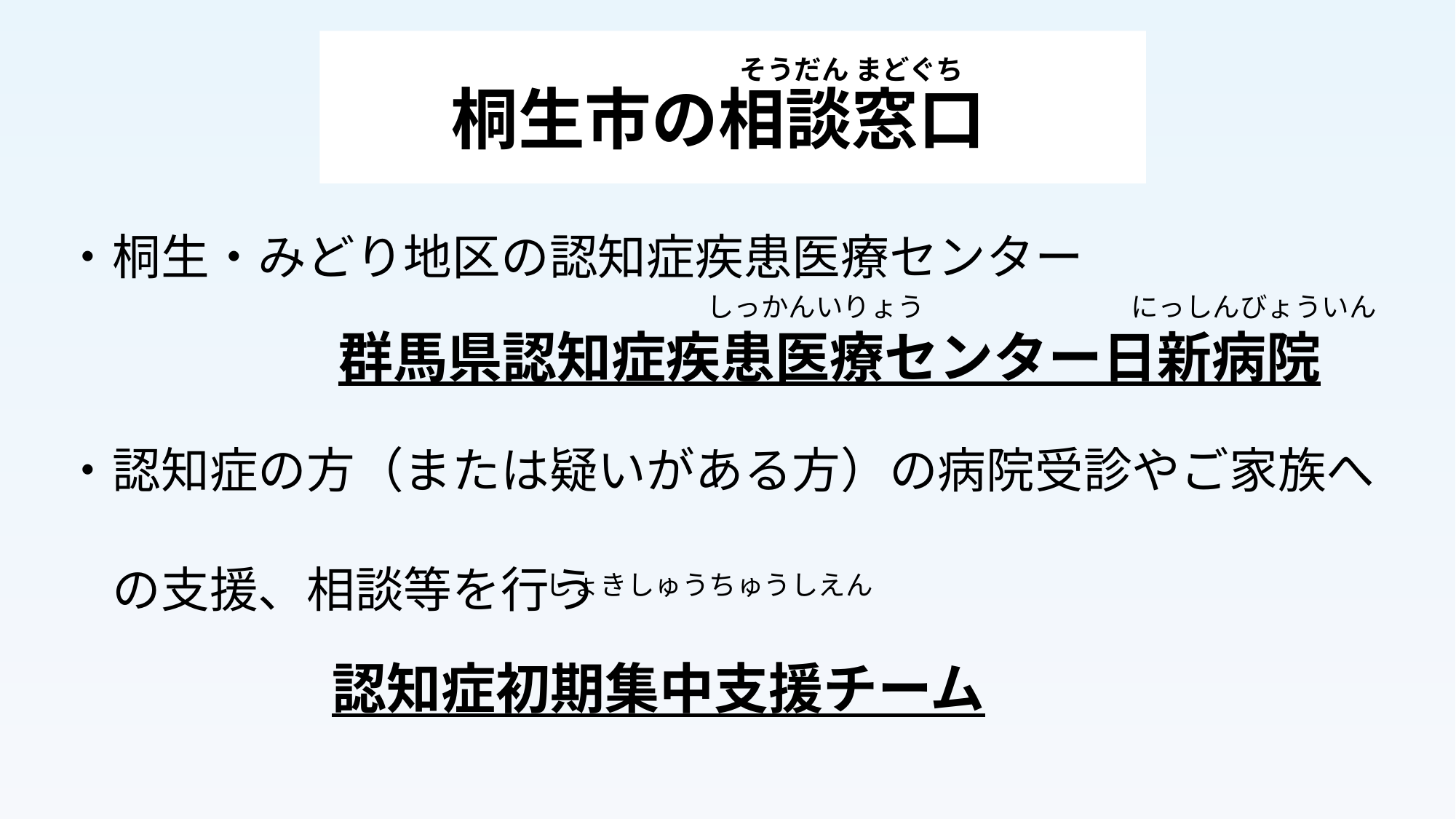

# そうだん まどぐち 　　桐生市の相談窓口

・桐生・みどり地区の認知症疾患医療センター

　　                群馬県認知症疾患医療センター日新病院

・認知症の方（または疑いがある方）の病院受診やご家族へ
　の支援、相談等を行う

　　                   認知症初期集中支援チーム

しっかんいりょう
にっしんびょういん
しょきしゅうちゅうしえん